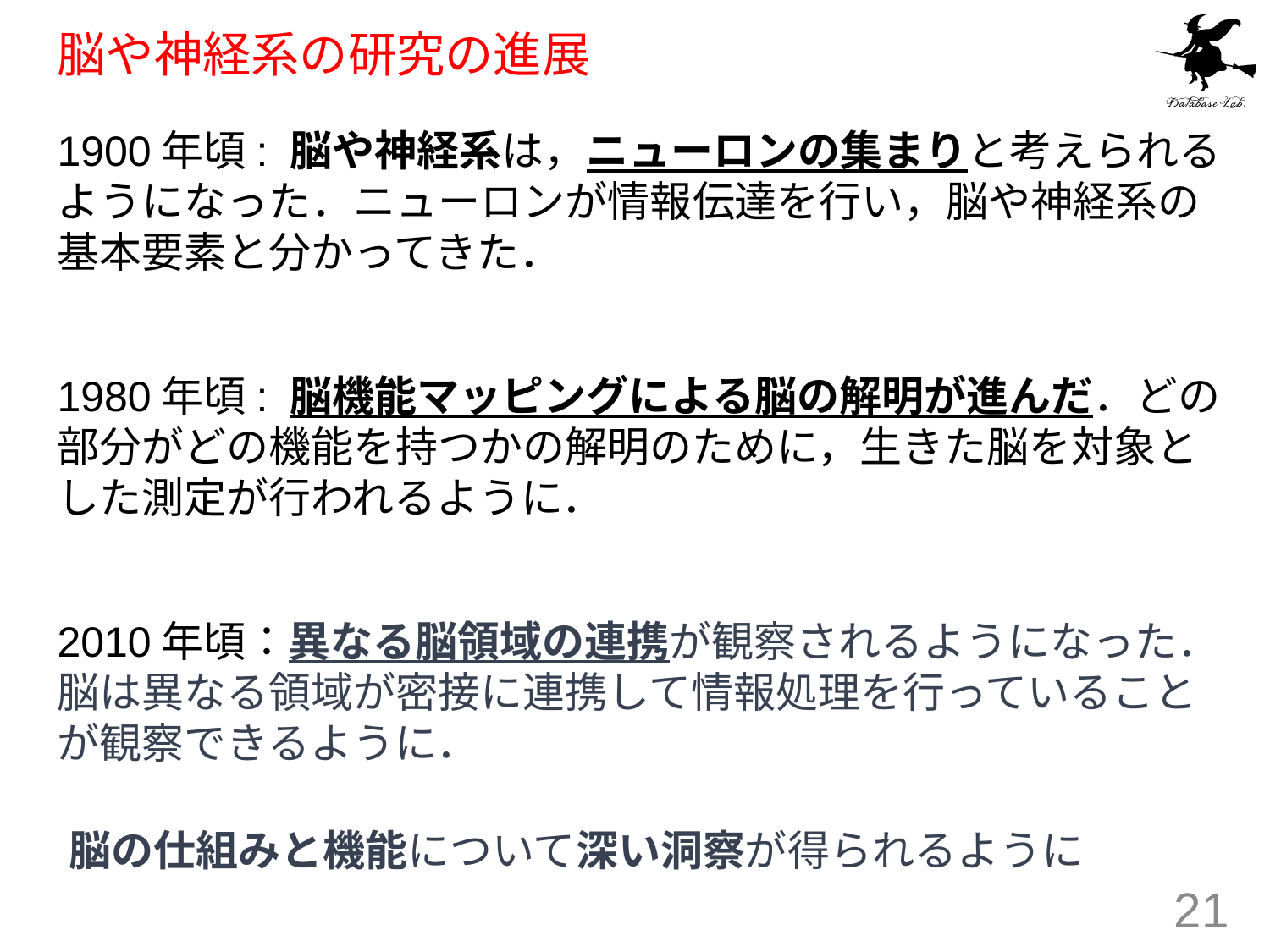

# 脳や神経系の研究の進展
1900年頃: 脳や神経系は，ニューロンの集まりと考えられるようになった．ニューロンが情報伝達を行い，脳や神経系の基本要素と分かってきた．

1980年頃: 脳機能マッピングによる脳の解明が進んだ．どの部分がどの機能を持つかの解明のために，生きた脳を対象とした測定が行われるように．

2010年頃：異なる脳領域の連携が観察されるようになった．脳は異なる領域が密接に連携して情報処理を行っていることが観察できるように．
脳の仕組みと機能について深い洞察が得られるように
21